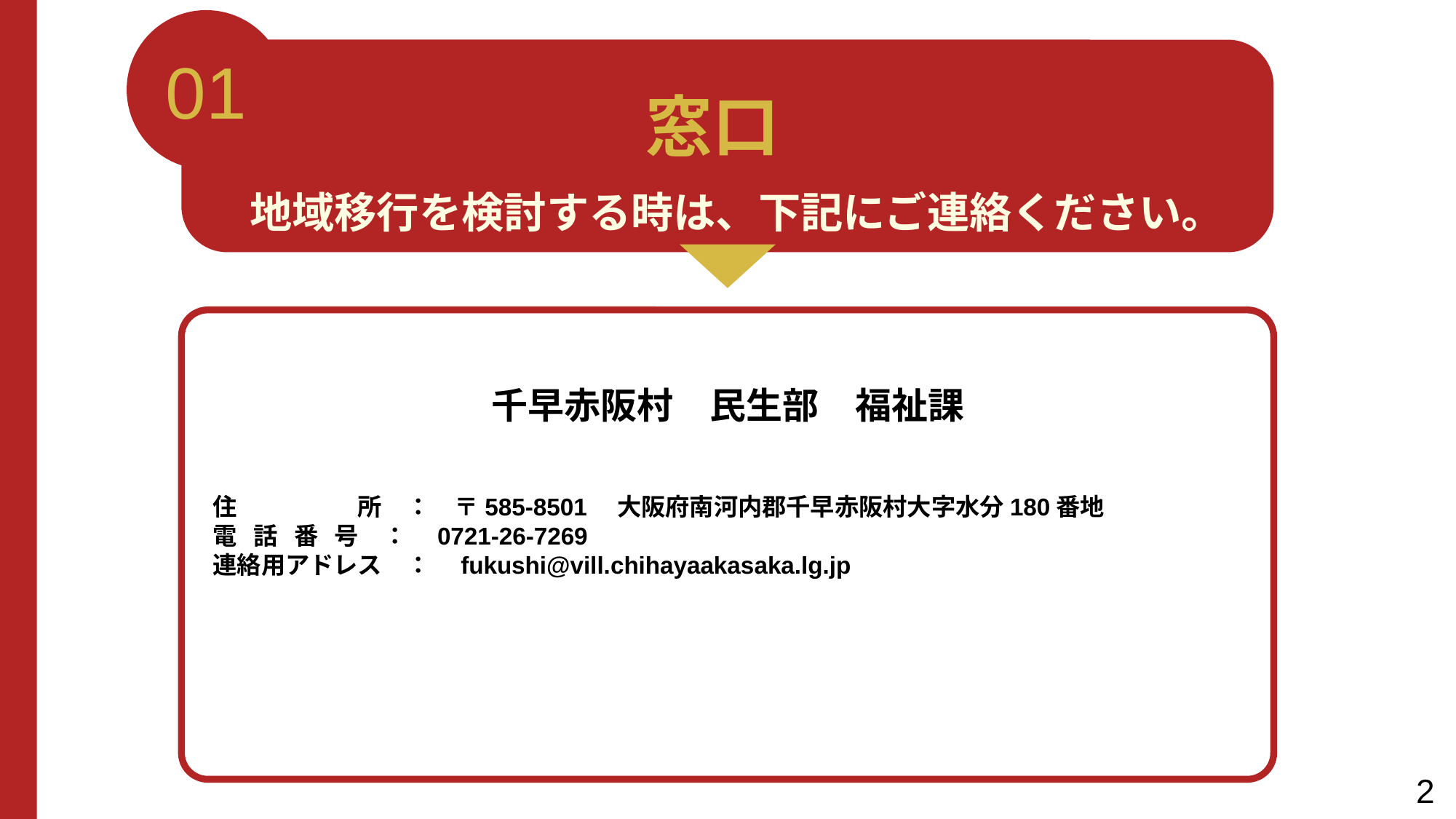

01

窓口
地域移行を検討する時は、下記にご連絡ください。

千早赤阪村　民生部　福祉課

　　
住　　　　　所　：　〒585-8501　大阪府南河内郡千早赤阪村大字水分180番地
電   話   番   号　：　0721-26-7269
連絡用アドレス　：　fukushi@vill.chihayaakasaka.lg.jp